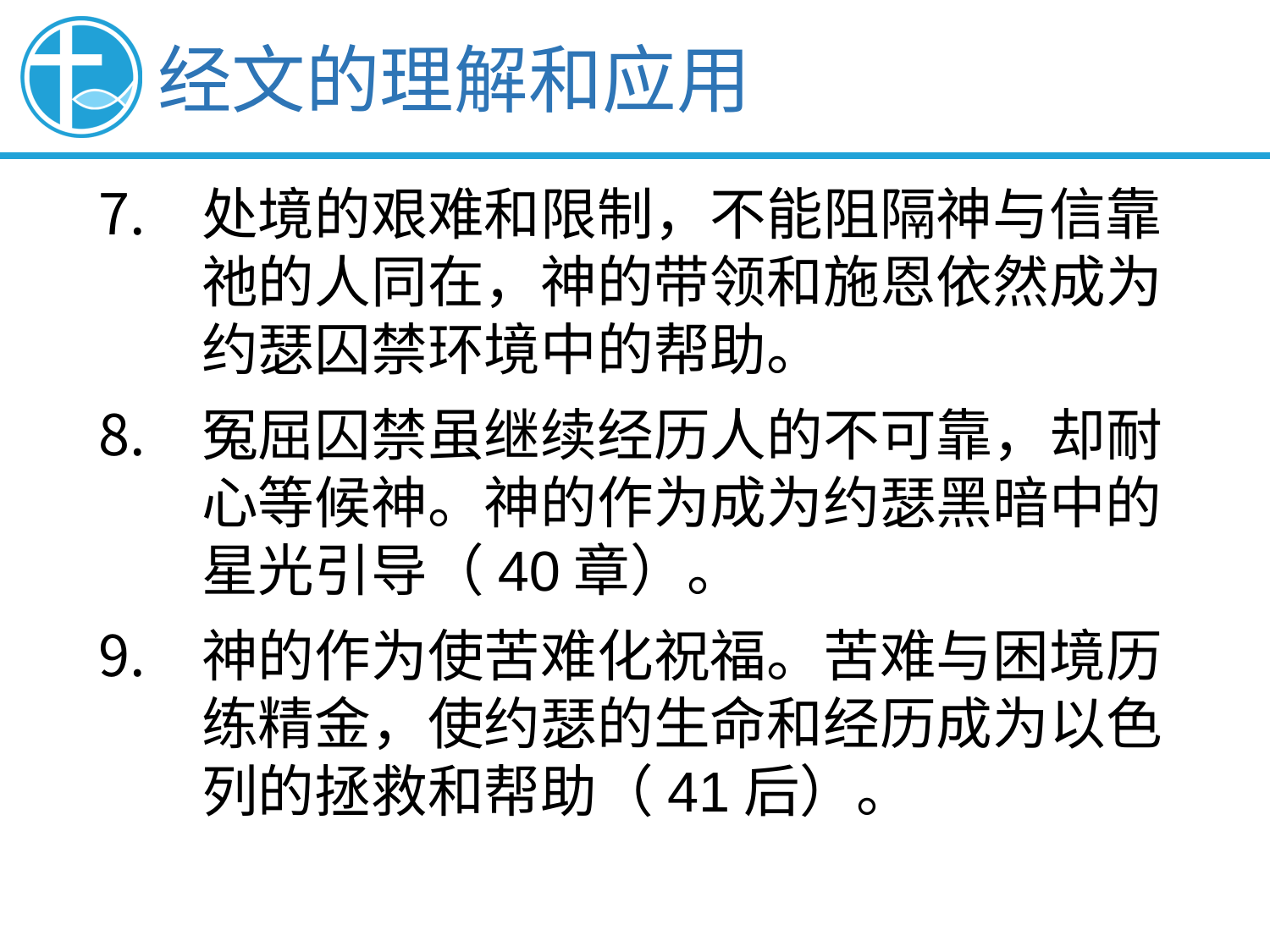

经文的理解和应用
处境的艰难和限制，不能阻隔神与信靠祂的人同在，神的带领和施恩依然成为约瑟囚禁环境中的帮助。
冤屈囚禁虽继续经历人的不可靠，却耐心等候神。神的作为成为约瑟黑暗中的星光引导（40章）。
神的作为使苦难化祝福。苦难与困境历练精金，使约瑟的生命和经历成为以色列的拯救和帮助（41后）。